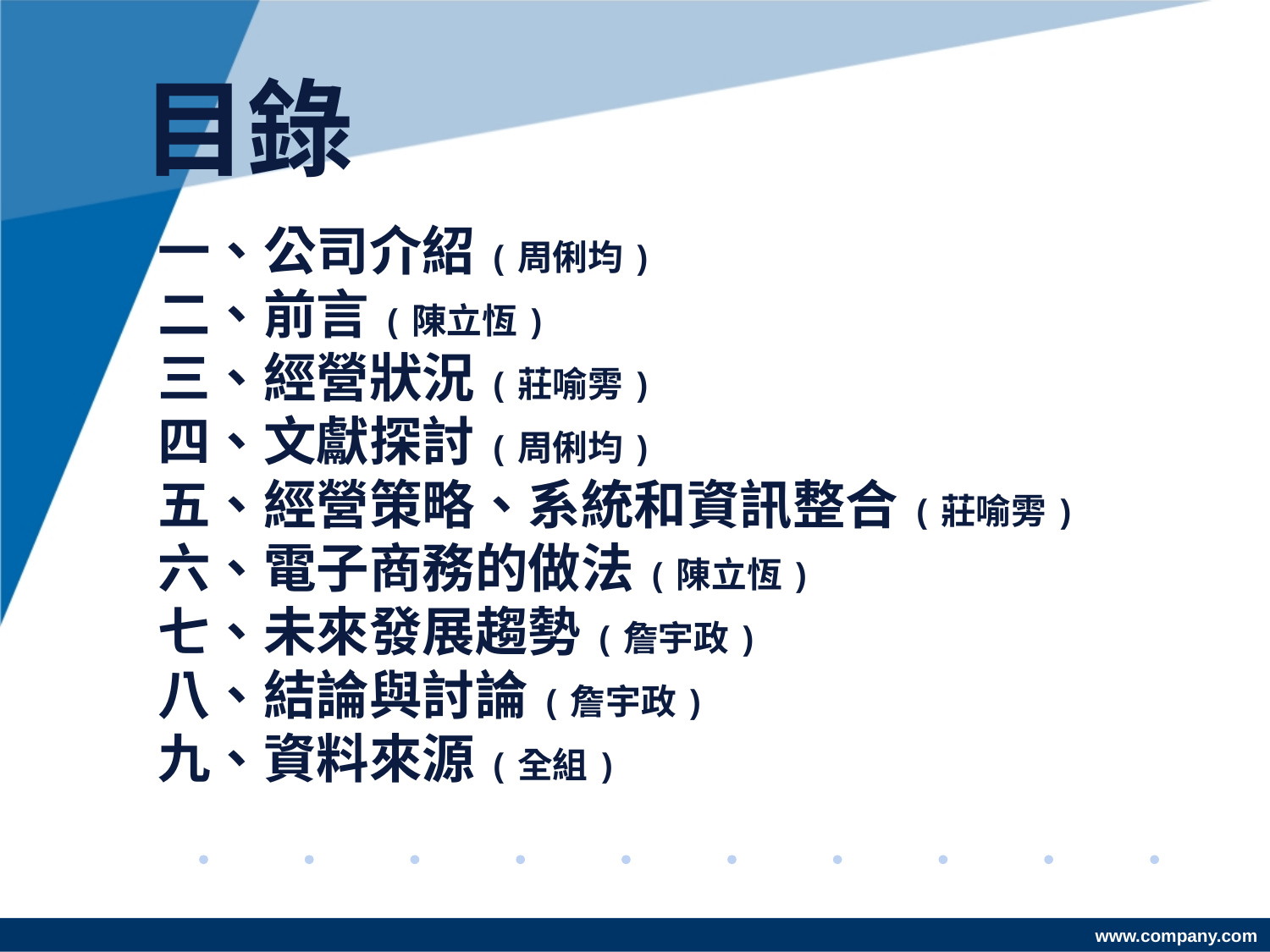

# 目錄
一、公司介紹(周俐均)
二、前言(陳立恆)
三、經營狀況(莊喻雱)
四、文獻探討(周俐均)
五、經營策略、系統和資訊整合(莊喻雱)
六、電子商務的做法(陳立恆)
七、未來發展趨勢(詹宇政)
八、結論與討論(詹宇政)
九、資料來源(全組)